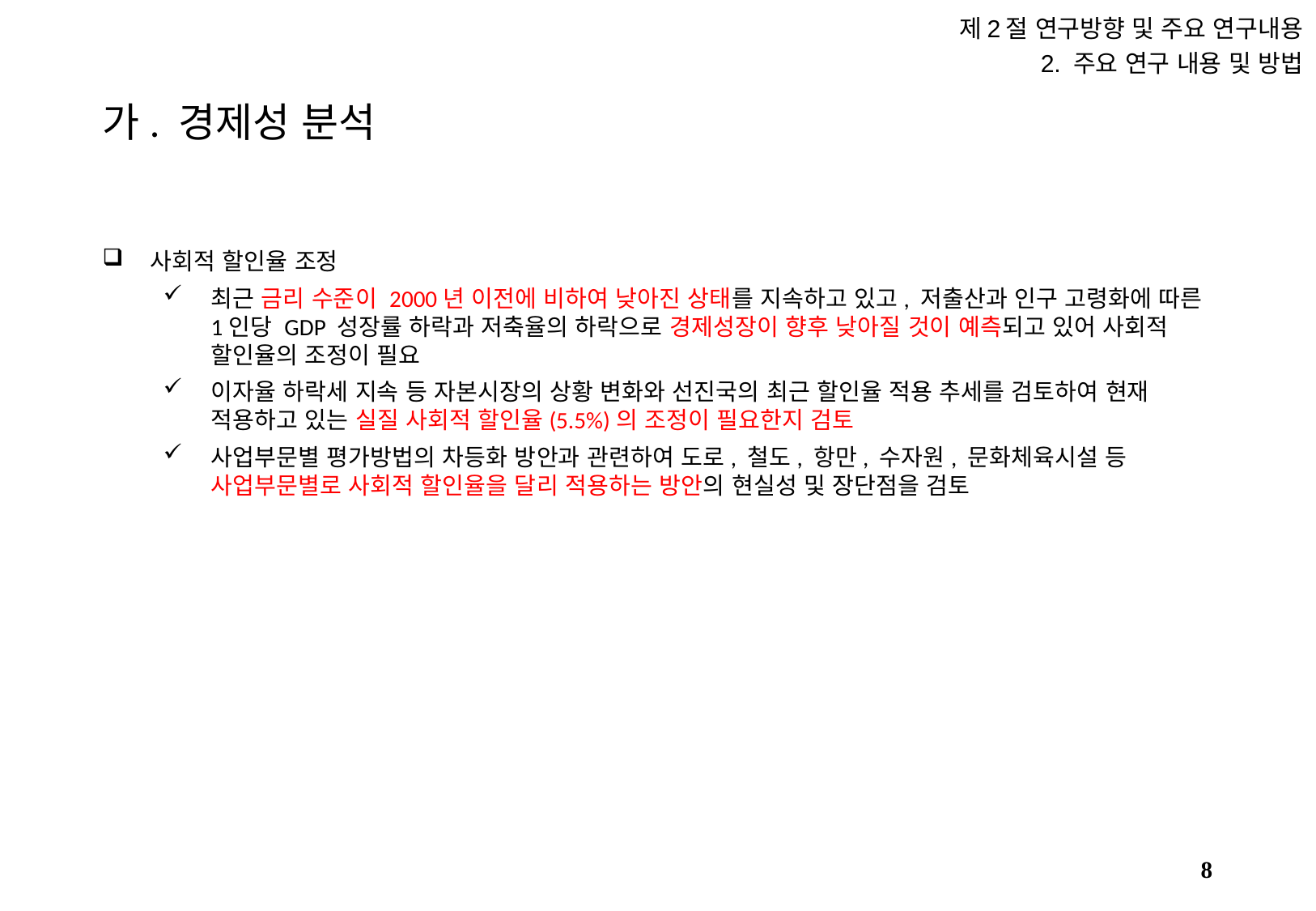

제2절 연구방향 및 주요 연구내용
2. 주요 연구 내용 및 방법
# 가. 경제성 분석
사회적 할인율 조정
최근 금리 수준이 2000년 이전에 비하여 낮아진 상태를 지속하고 있고, 저출산과 인구 고령화에 따른 1인당 GDP 성장률 하락과 저축율의 하락으로 경제성장이 향후 낮아질 것이 예측되고 있어 사회적 할인율의 조정이 필요
이자율 하락세 지속 등 자본시장의 상황 변화와 선진국의 최근 할인율 적용 추세를 검토하여 현재 적용하고 있는 실질 사회적 할인율(5.5%)의 조정이 필요한지 검토
사업부문별 평가방법의 차등화 방안과 관련하여 도로, 철도, 항만, 수자원, 문화체육시설 등 사업부문별로 사회적 할인율을 달리 적용하는 방안의 현실성 및 장단점을 검토
8